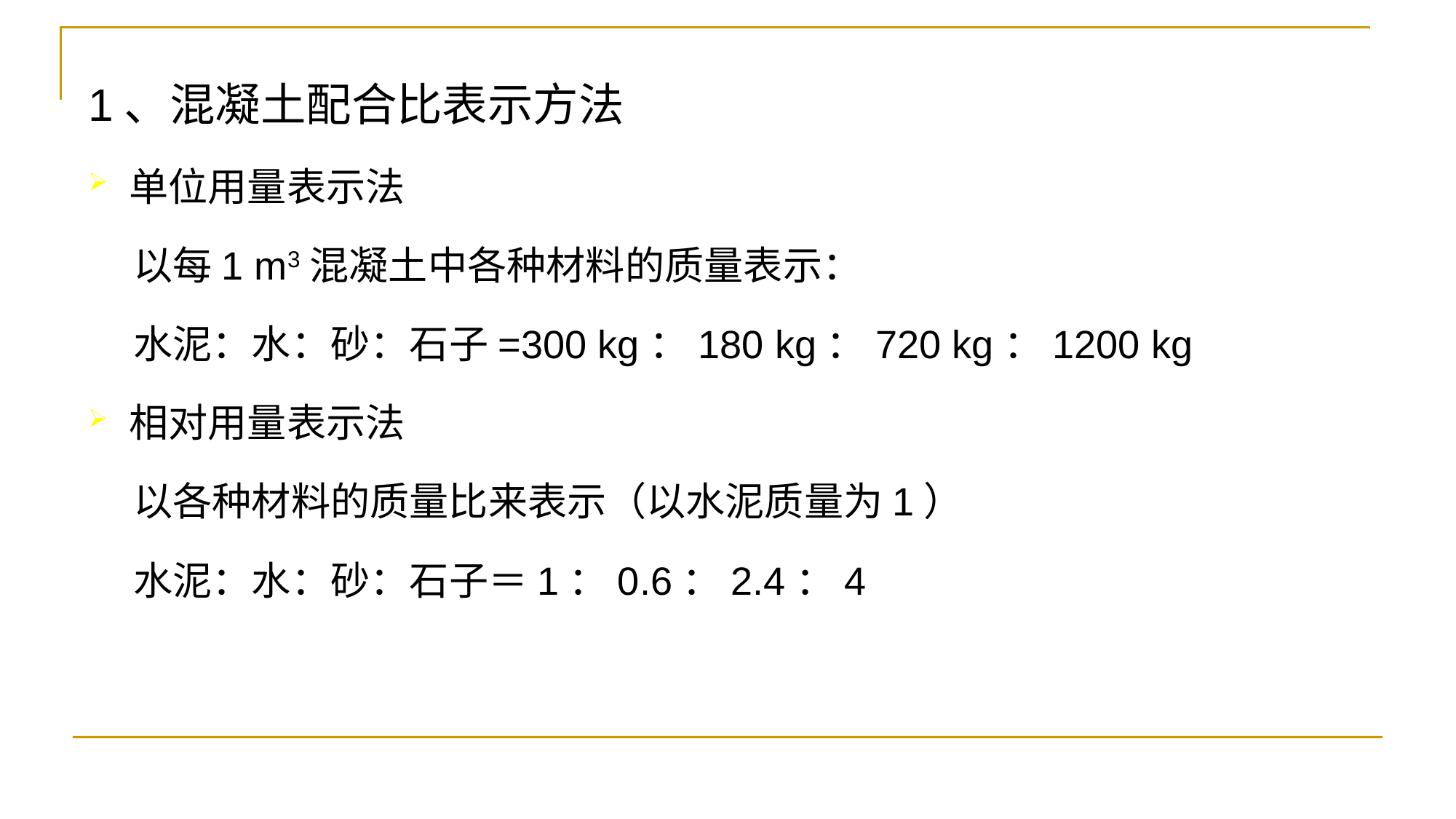

1、混凝土配合比表示方法
单位用量表示法
    以每1 m3混凝土中各种材料的质量表示：
    水泥：水：砂：石子=300 kg：180 kg：720 kg：1200 kg
相对用量表示法
    以各种材料的质量比来表示（以水泥质量为1）
    水泥：水：砂：石子＝1：0.6：2.4：4